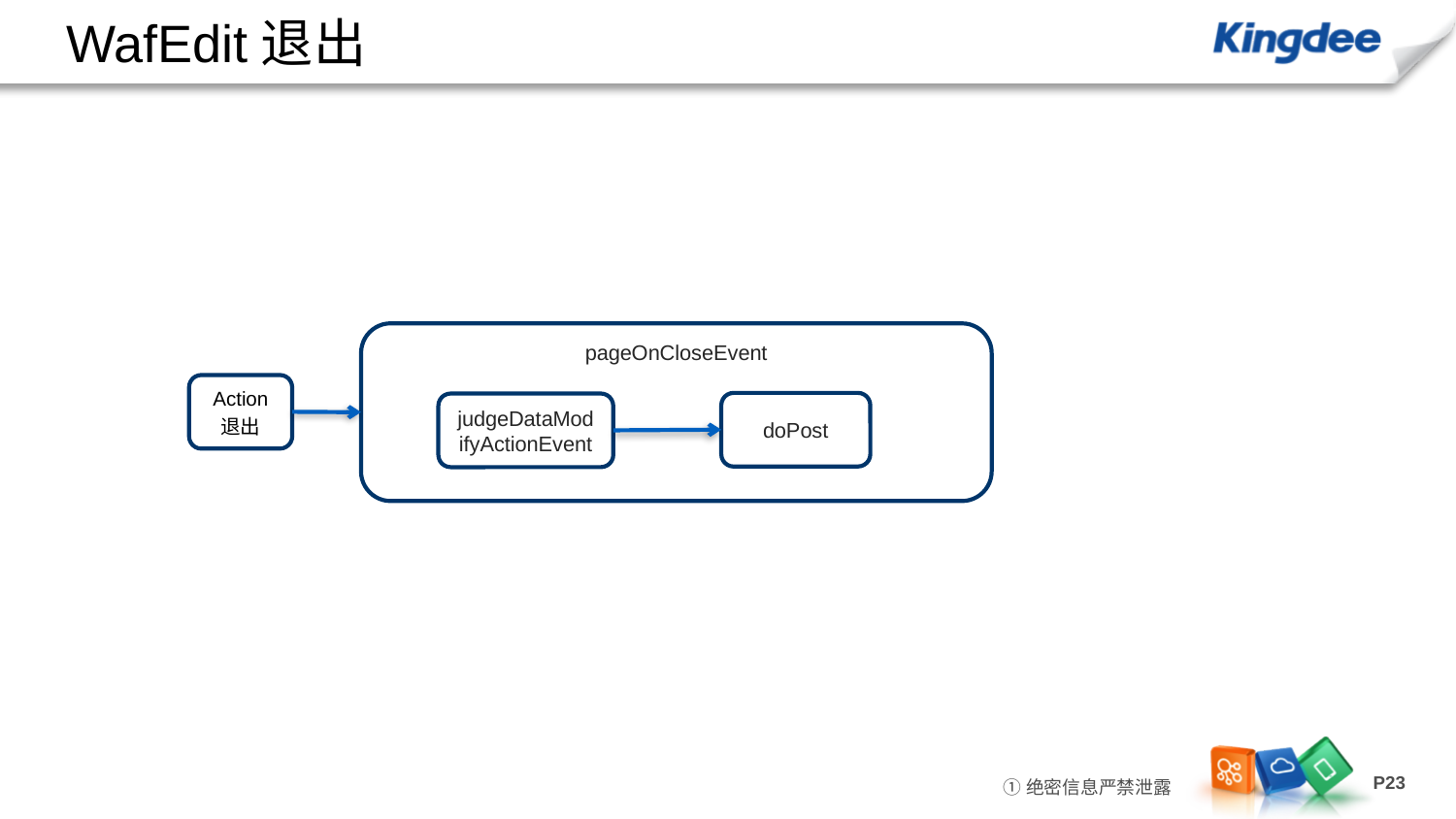

# WafEdit退出
pageOnCloseEvent
Action
退出
doPost
judgeDataModifyActionEvent